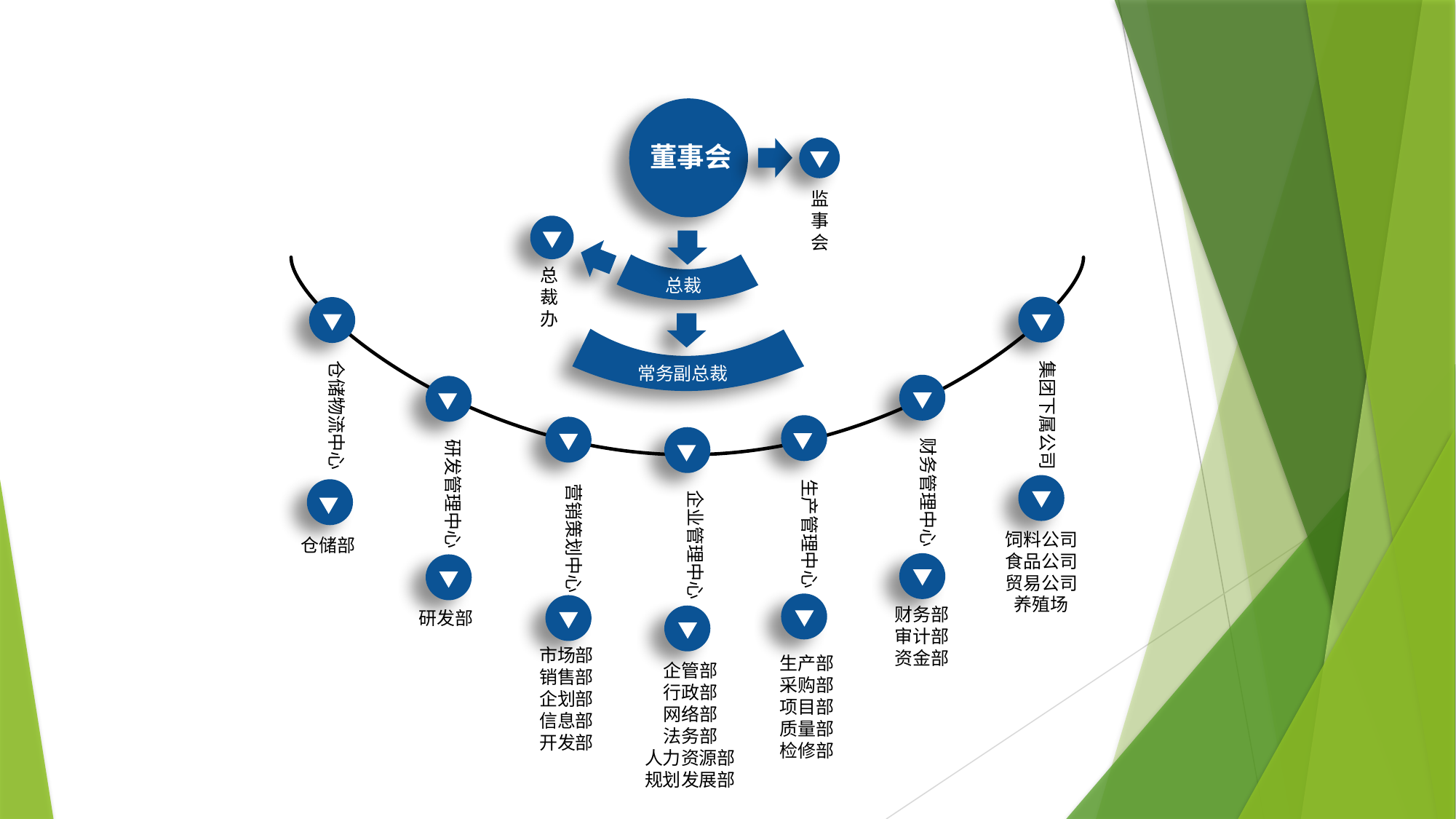

董事会

监
事
会

总
裁
办
总裁

集团下属公司
仓储物流中心
常务副总裁

财务管理中心

研发管理中心
生产管理中心
营销策划中心

企业管理中心
饲料公司
食品公司
贸易公司
养殖场

仓储部

财务部
审计部
资金部
研发部

市场部
销售部
企划部
信息部
开发部
生产部
采购部
项目部
质量部
检修部
企管部
行政部
网络部
法务部
人力资源部
规划发展部